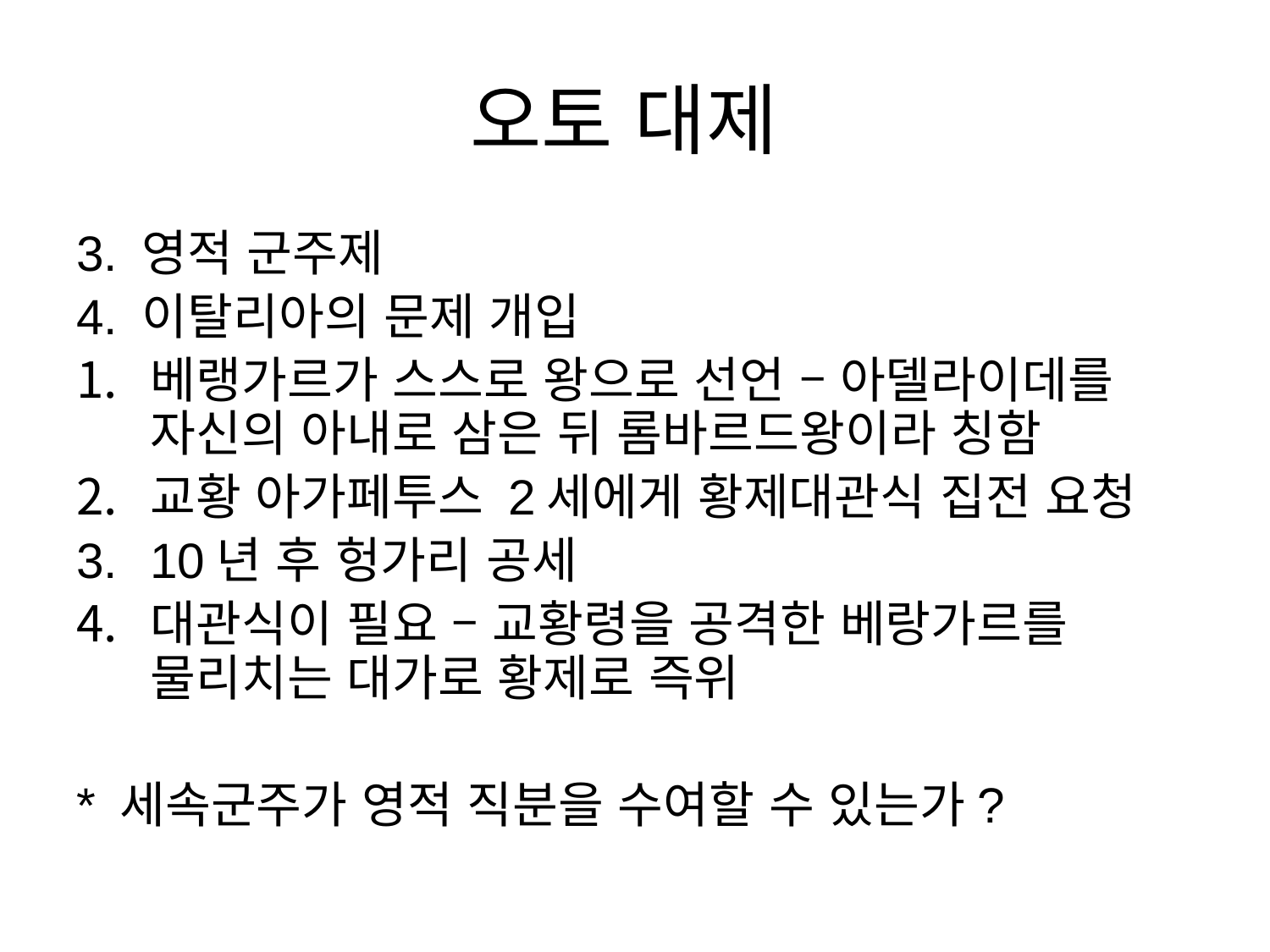

# 오토 대제
3. 영적 군주제
4. 이탈리아의 문제 개입
베랭가르가 스스로 왕으로 선언 – 아델라이데를 자신의 아내로 삼은 뒤 롬바르드왕이라 칭함
교황 아가페투스 2세에게 황제대관식 집전 요청
10년 후 헝가리 공세
대관식이 필요 – 교황령을 공격한 베랑가르를 물리치는 대가로 황제로 즉위

* 세속군주가 영적 직분을 수여할 수 있는가?